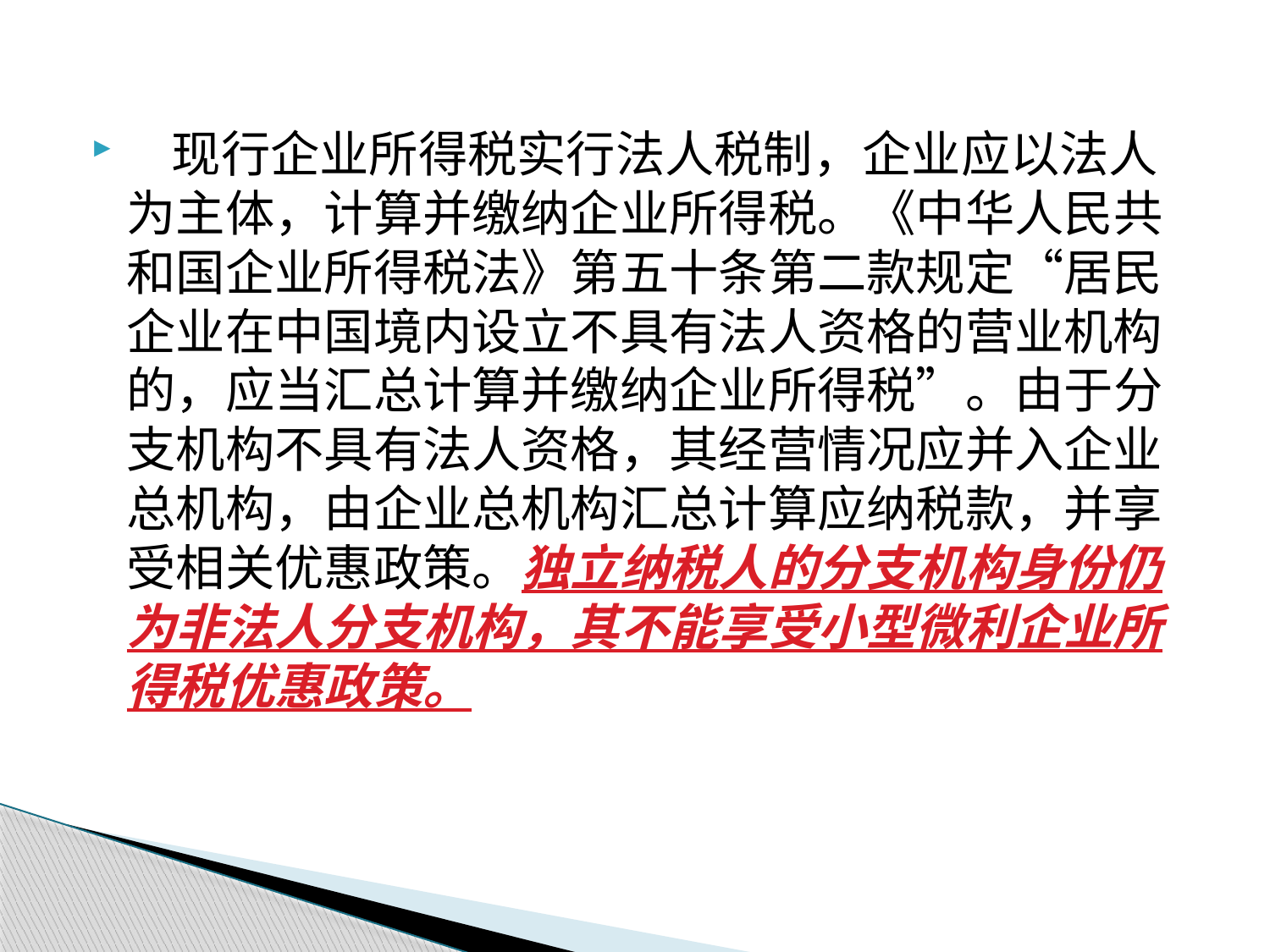

现行企业所得税实行法人税制，企业应以法人为主体，计算并缴纳企业所得税。《中华人民共和国企业所得税法》第五十条第二款规定“居民企业在中国境内设立不具有法人资格的营业机构的，应当汇总计算并缴纳企业所得税”。由于分支机构不具有法人资格，其经营情况应并入企业总机构，由企业总机构汇总计算应纳税款，并享受相关优惠政策。独立纳税人的分支机构身份仍为非法人分支机构，其不能享受小型微利企业所得税优惠政策。